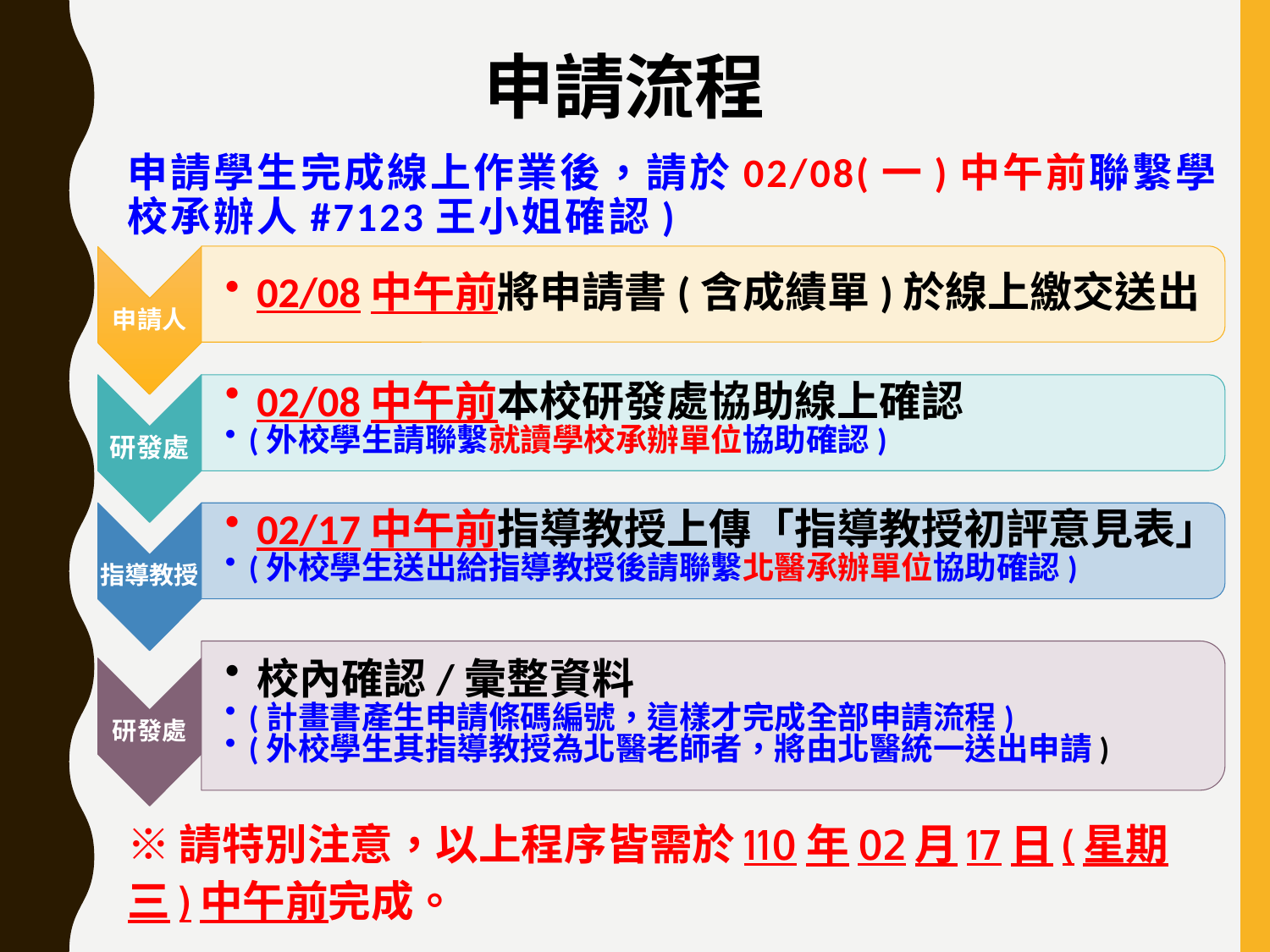

申請流程
# 申請學生完成線上作業後，請於02/08(一)中午前聯繫學校承辦人#7123王小姐確認)
申請人
02/08中午前將申請書(含成績單)於線上繳交送出
研發處
02/08中午前本校研發處協助線上確認
(外校學生請聯繫就讀學校承辦單位協助確認)
指導教授
02/17中午前指導教授上傳「指導教授初評意見表」
(外校學生送出給指導教授後請聯繫北醫承辦單位協助確認)
研發處
校內確認/彙整資料
(計畫書產生申請條碼編號，這樣才完成全部申請流程)
(外校學生其指導教授為北醫老師者，將由北醫統一送出申請)
※請特別注意，以上程序皆需於110年02月17日(星期三)中午前完成。